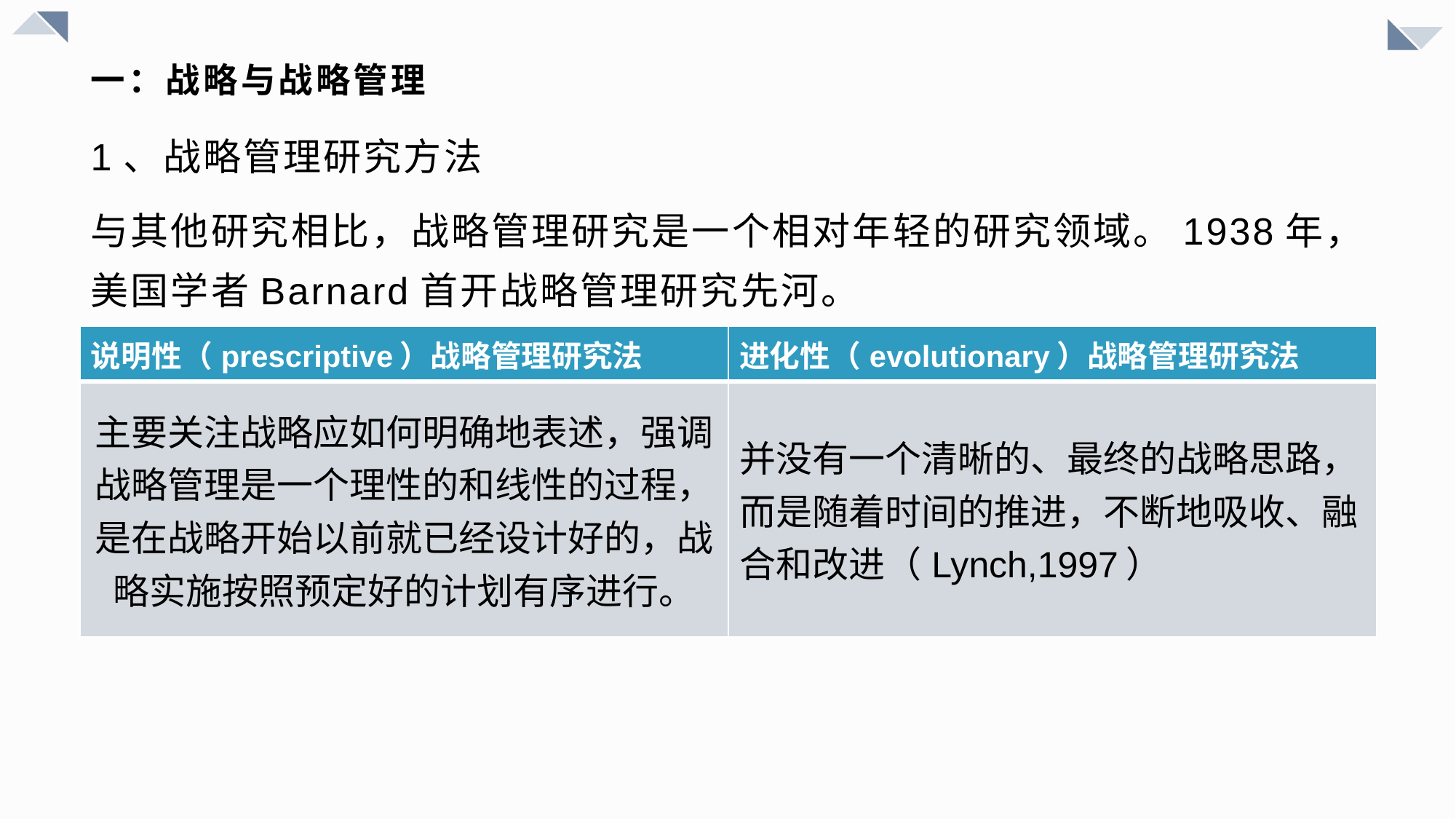

# 一：战略与战略管理
1、战略管理研究方法
与其他研究相比，战略管理研究是一个相对年轻的研究领域。1938年，美国学者Barnard首开战略管理研究先河。

| 说明性（prescriptive）战略管理研究法 | 进化性（evolutionary）战略管理研究法 |
| --- | --- |
| 主要关注战略应如何明确地表述，强调战略管理是一个理性的和线性的过程，是在战略开始以前就已经设计好的，战略实施按照预定好的计划有序进行。 | 并没有一个清晰的、最终的战略思路，而是随着时间的推进，不断地吸收、融合和改进（Lynch,1997） |